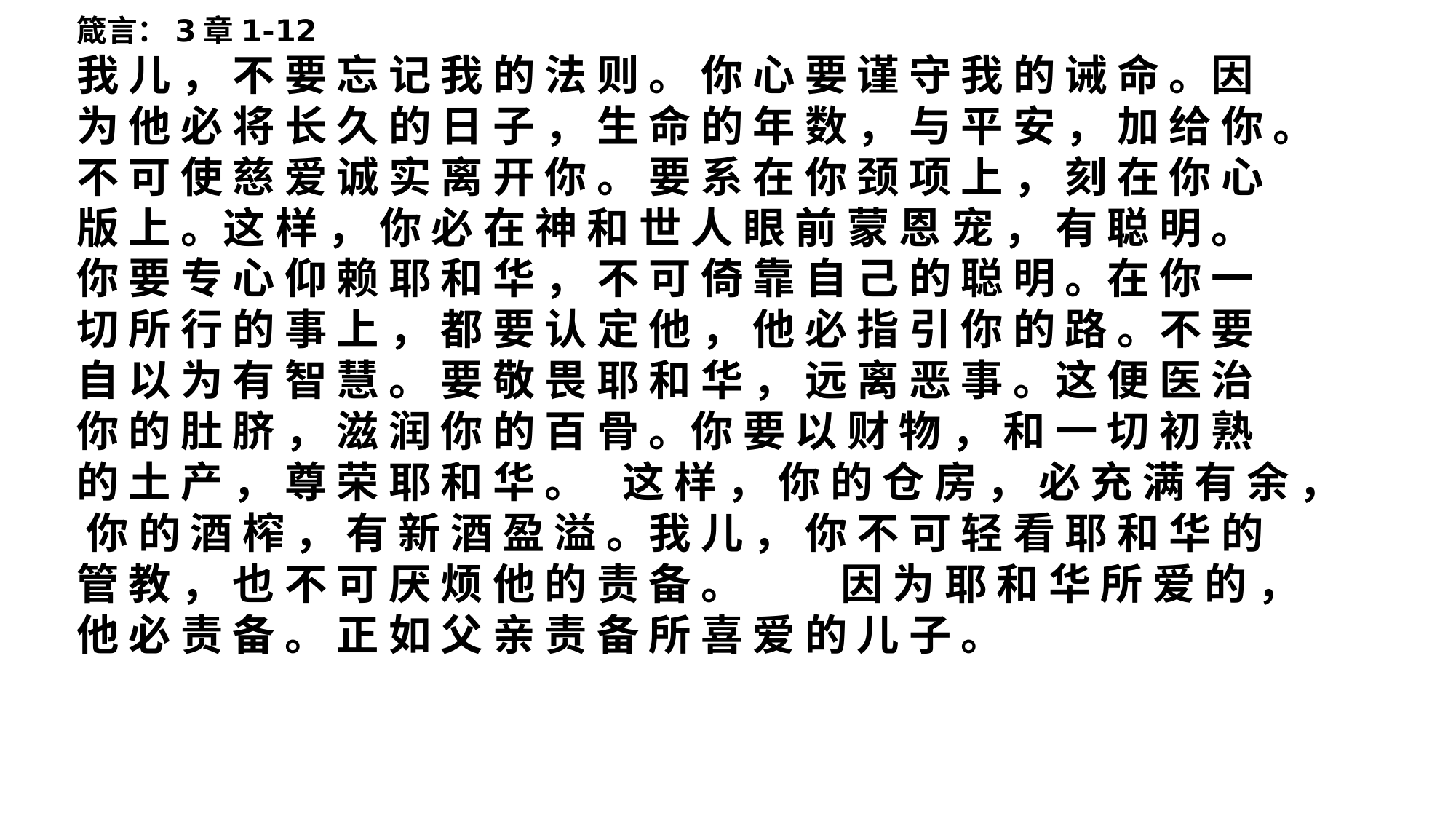

箴言：3章1-12
我 儿 ， 不 要 忘 记 我 的 法 则 。 你 心 要 谨 守 我 的 诫 命 。因 为 他 必 将 长 久 的 日 子 ， 生 命 的 年 数 ， 与 平 安 ， 加 给 你 。不 可 使 慈 爱 诚 实 离 开 你 。 要 系 在 你 颈 项 上 ， 刻 在 你 心 版 上 。这 样 ， 你 必 在 神 和 世 人 眼 前 蒙 恩 宠 ， 有 聪 明 。	你 要 专 心 仰 赖 耶 和 华 ， 不 可 倚 靠 自 己 的 聪 明 。在 你 一 切 所 行 的 事 上 ， 都 要 认 定 他 ， 他 必 指 引 你 的 路 。不 要 自 以 为 有 智 慧 。 要 敬 畏 耶 和 华 ， 远 离 恶 事 。这 便 医 治 你 的 肚 脐 ， 滋 润 你 的 百 骨 。你 要 以 财 物 ， 和 一 切 初 熟 的 土 产 ， 尊 荣 耶 和 华 。	这 样 ， 你 的 仓 房 ， 必 充 满 有 余 ， 你 的 酒 榨 ， 有 新 酒 盈 溢 。我 儿 ， 你 不 可 轻 看 耶 和 华 的 管 教 ， 也 不 可 厌 烦 他 的 责 备 。	因 为 耶 和 华 所 爱 的 ， 他 必 责 备 。 正 如 父 亲 责 备 所 喜 爱 的 儿 子 。